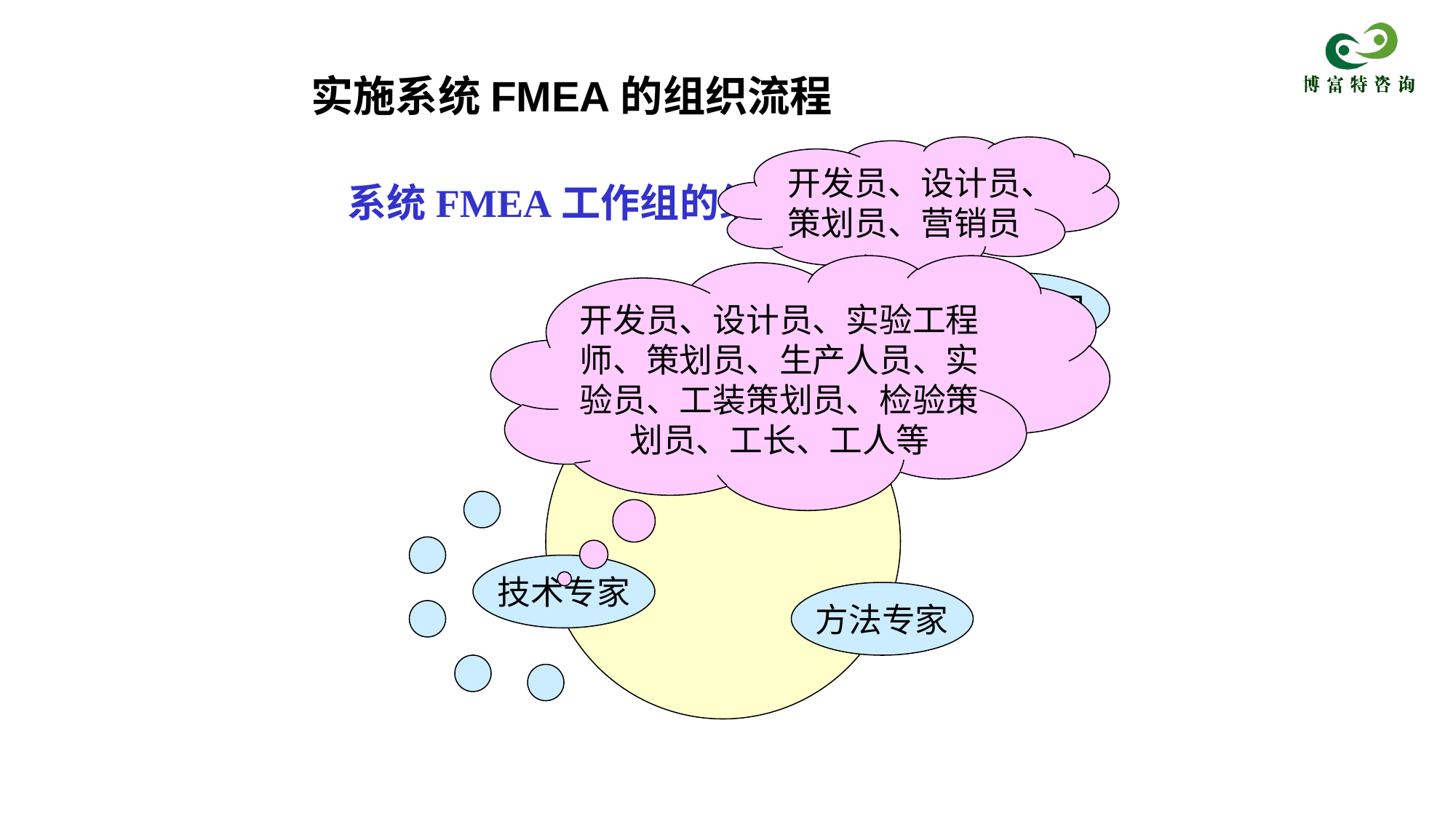

实施系统FMEA的组织流程
开发员、设计员、策划员、营销员
系统FMEA工作组的组成
开发员、设计员、实验工程师、策划员、生产人员、实验员、工装策划员、检验策划员、工长、工人等
专业部门

项目责任人

技术专家
方法专家